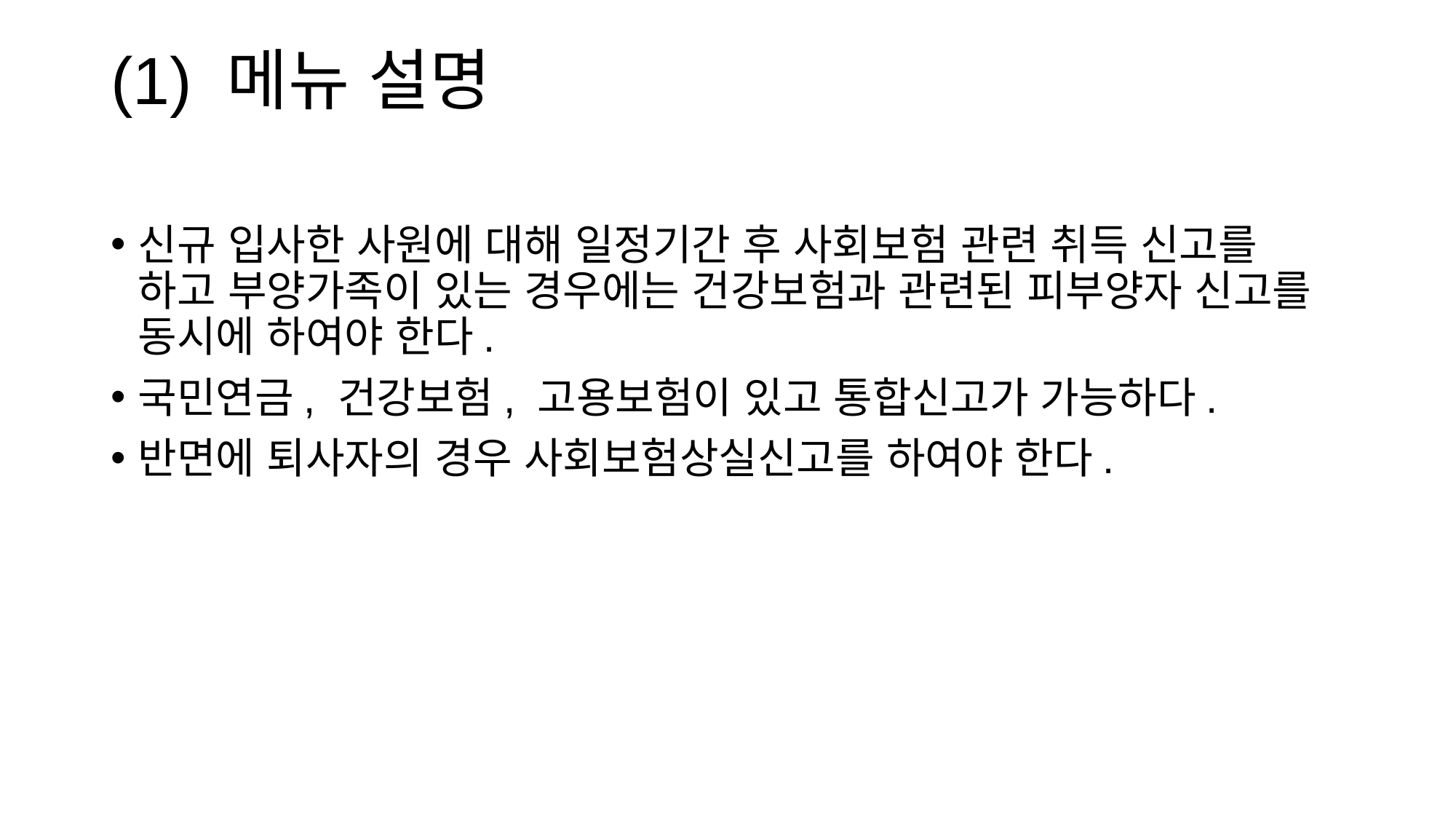

# (1) 메뉴 설명
신규 입사한 사원에 대해 일정기간 후 사회보험 관련 취득 신고를 하고 부양가족이 있는 경우에는 건강보험과 관련된 피부양자 신고를 동시에 하여야 한다.
국민연금, 건강보험, 고용보험이 있고 통합신고가 가능하다.
반면에 퇴사자의 경우 사회보험상실신고를 하여야 한다.